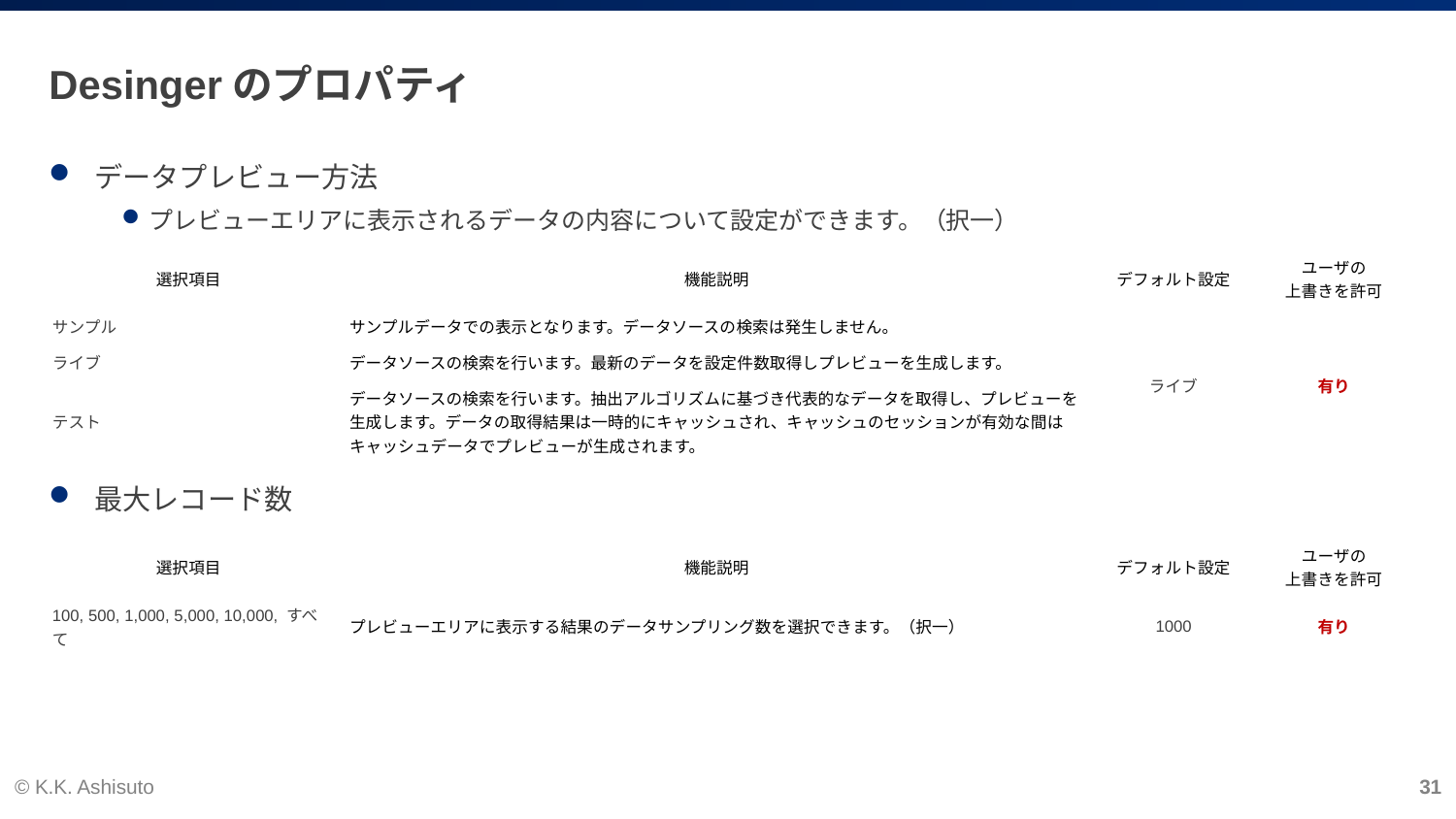

# Desingerのプロパティ
データプレビュー方法
プレビューエリアに表示されるデータの内容について設定ができます。（択一）

最大レコード数

| 選択項目 | 機能説明 | デフォルト設定 | ユーザの 上書きを許可 |
| --- | --- | --- | --- |
| サンプル | サンプルデータでの表示となります。データソースの検索は発生しません。 | ライブ | 有り |
| ライブ | データソースの検索を行います。最新のデータを設定件数取得しプレビューを生成します。 |  |  |
| テスト | データソースの検索を行います。抽出アルゴリズムに基づき代表的なデータを取得し、プレビューを生成します。データの取得結果は一時的にキャッシュされ、キャッシュのセッションが有効な間はキャッシュデータでプレビューが生成されます。 |  |  |
| 選択項目 | 機能説明 | デフォルト設定 | ユーザの 上書きを許可 |
| --- | --- | --- | --- |
| 100, 500, 1,000, 5,000, 10,000, すべて | プレビューエリアに表示する結果のデータサンプリング数を選択できます。（択一） | 1000 | 有り |
© K.K. Ashisuto
31